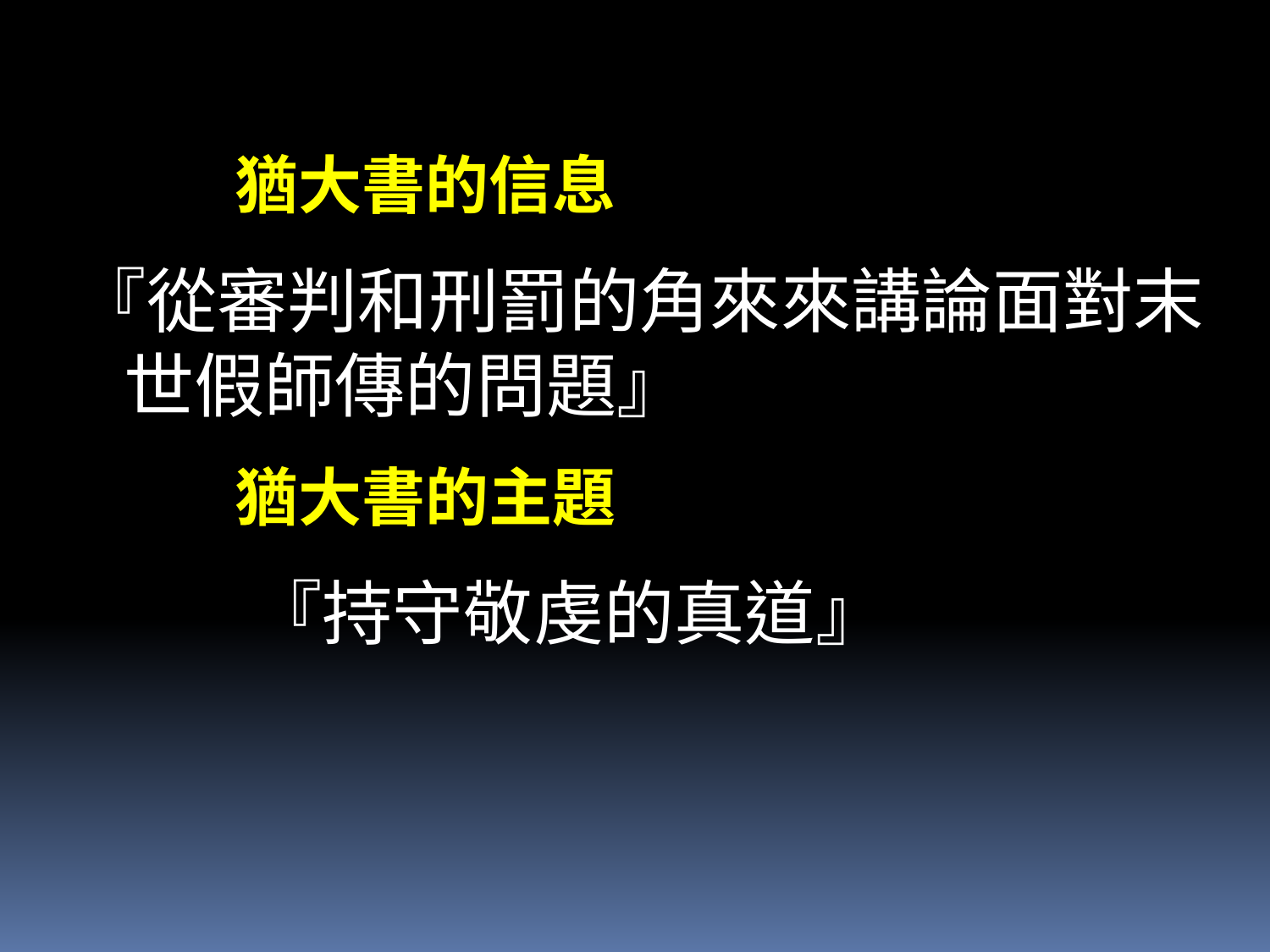

猶大書的信息
『從審判和刑罰的角來來講論面對末世假師傳的問題』
          猶大書的主題
          『持守敬虔的真道』